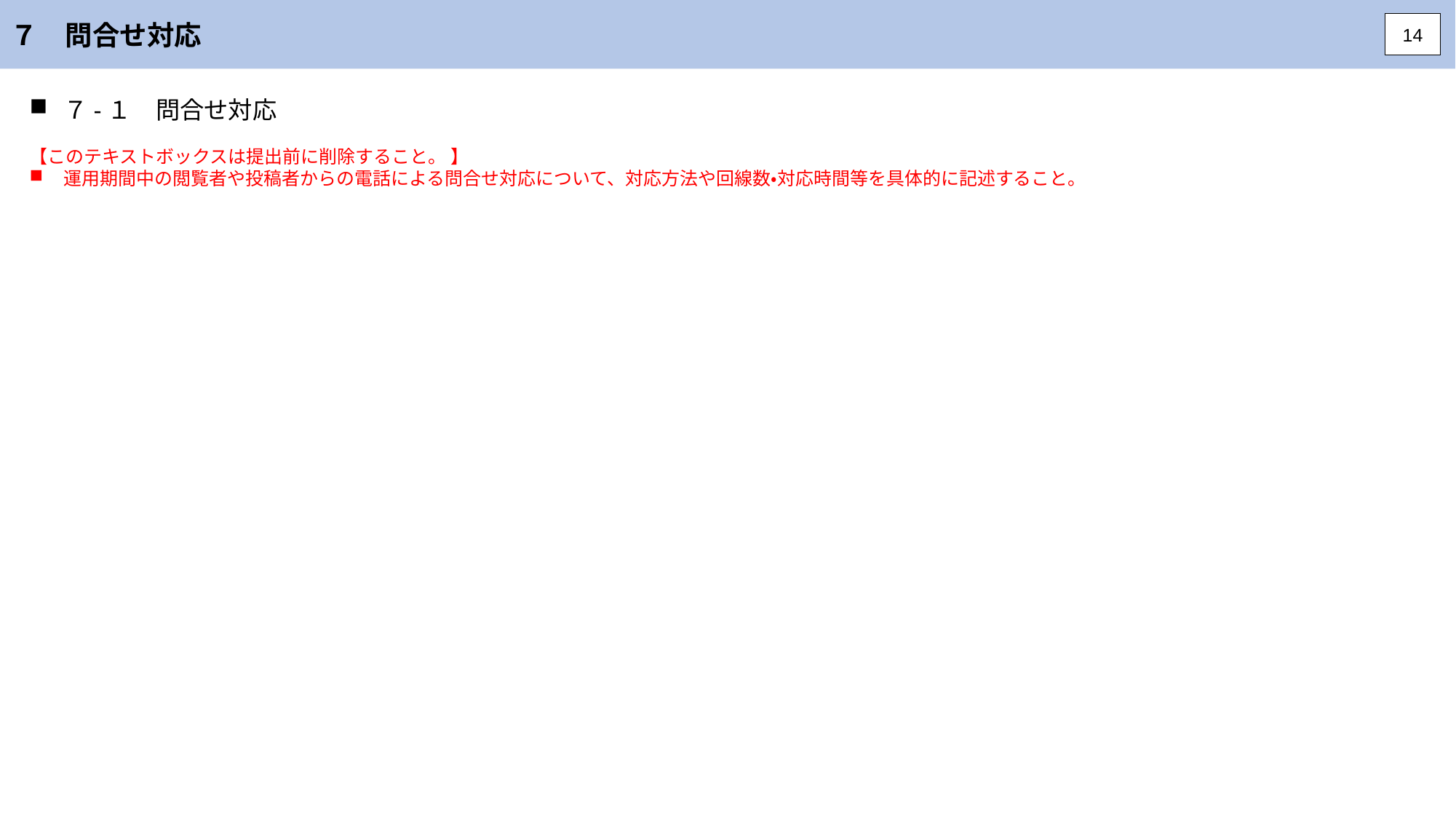

７　問合せ対応
14
７-１　問合せ対応
【このテキストボックスは提出前に削除すること。 】
運用期間中の閲覧者や投稿者からの電話による問合せ対応について、対応方法や回線数・対応時間等を具体的に記述すること。